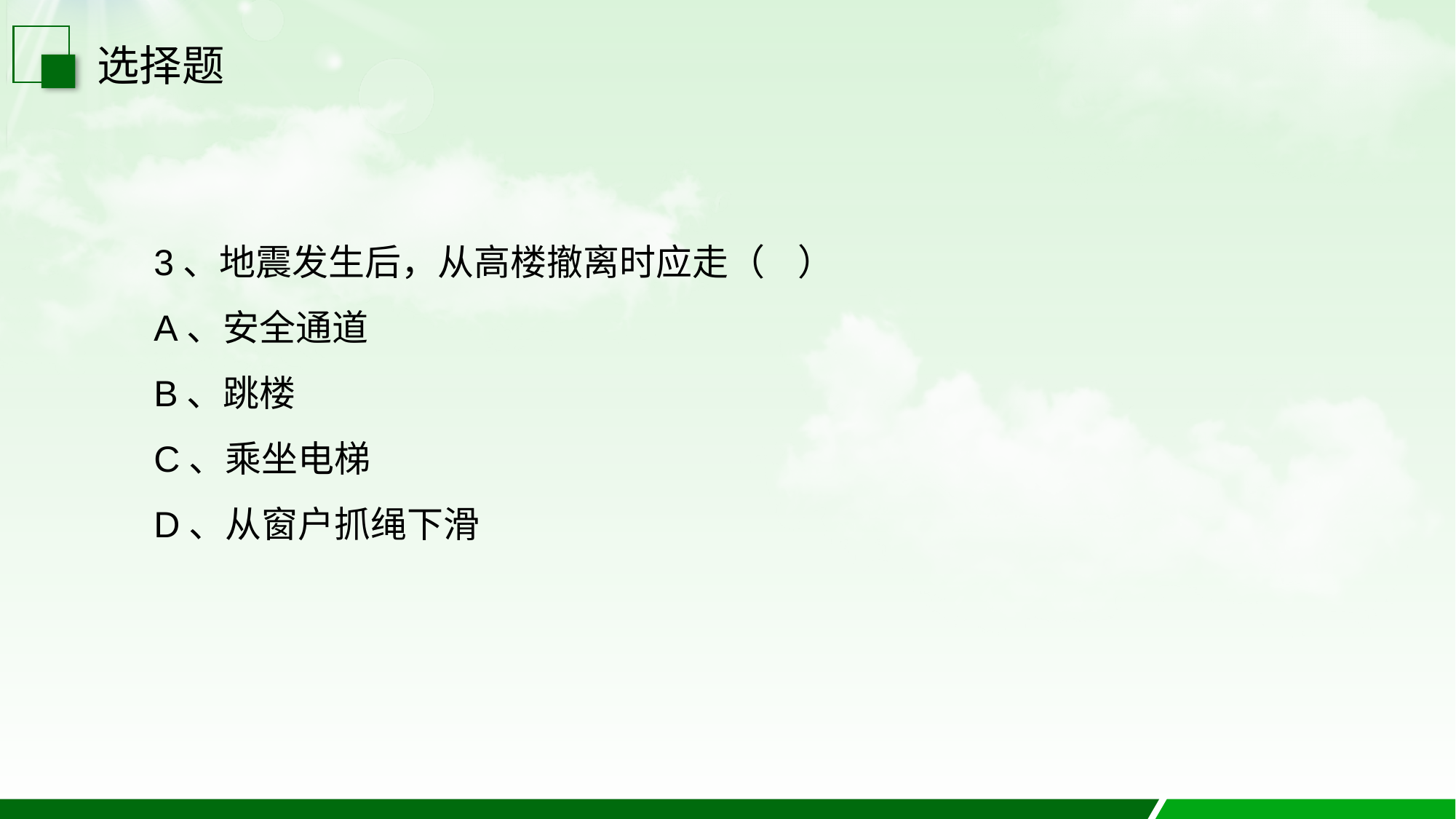

选择题
3、地震发生后，从高楼撤离时应走（    ）
A、安全通道
B、跳楼
C、乘坐电梯
D、从窗户抓绳下滑